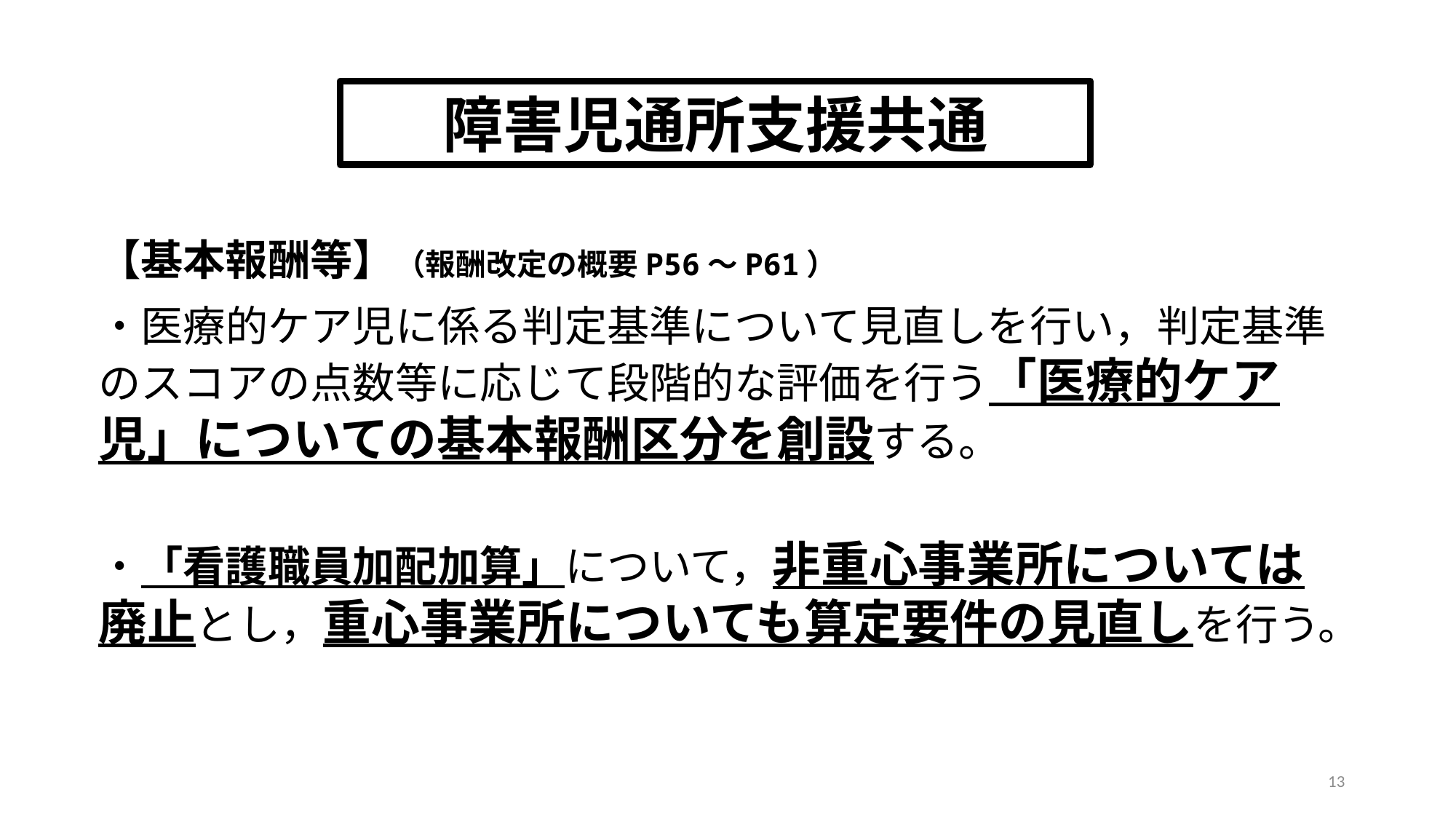

障害児通所支援共通
【基本報酬等】（報酬改定の概要P56～P61）
・医療的ケア児に係る判定基準について見直しを行い，判定基準のスコアの点数等に応じて段階的な評価を行う「医療的ケア児」についての基本報酬区分を創設する。

・「看護職員加配加算」について，非重心事業所については廃止とし，重心事業所についても算定要件の見直しを行う。
13